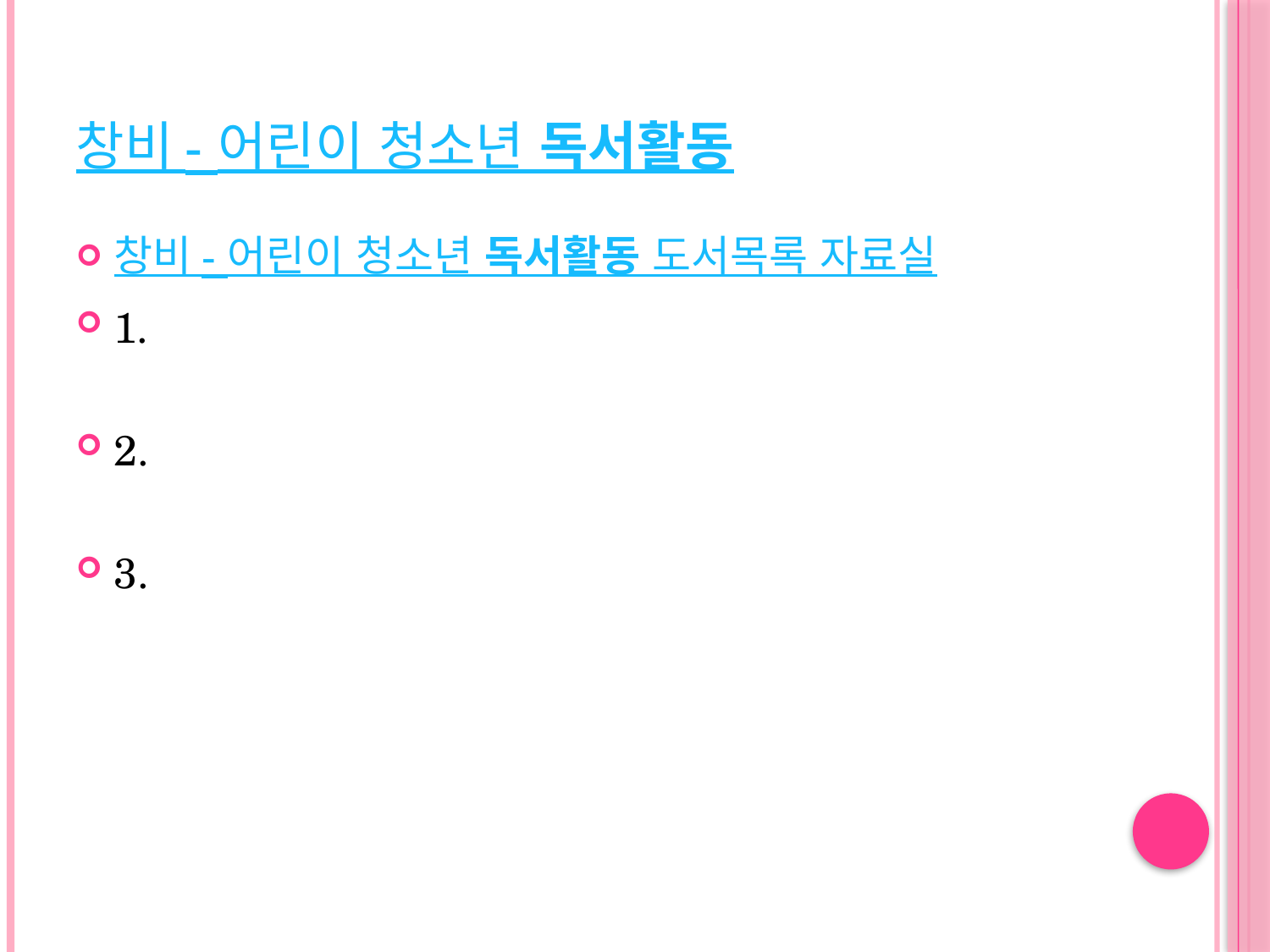

# 창비 - 어린이 청소년 독서활동
창비 - 어린이 청소년 독서활동 도서목록 자료실
1.

2.

3.